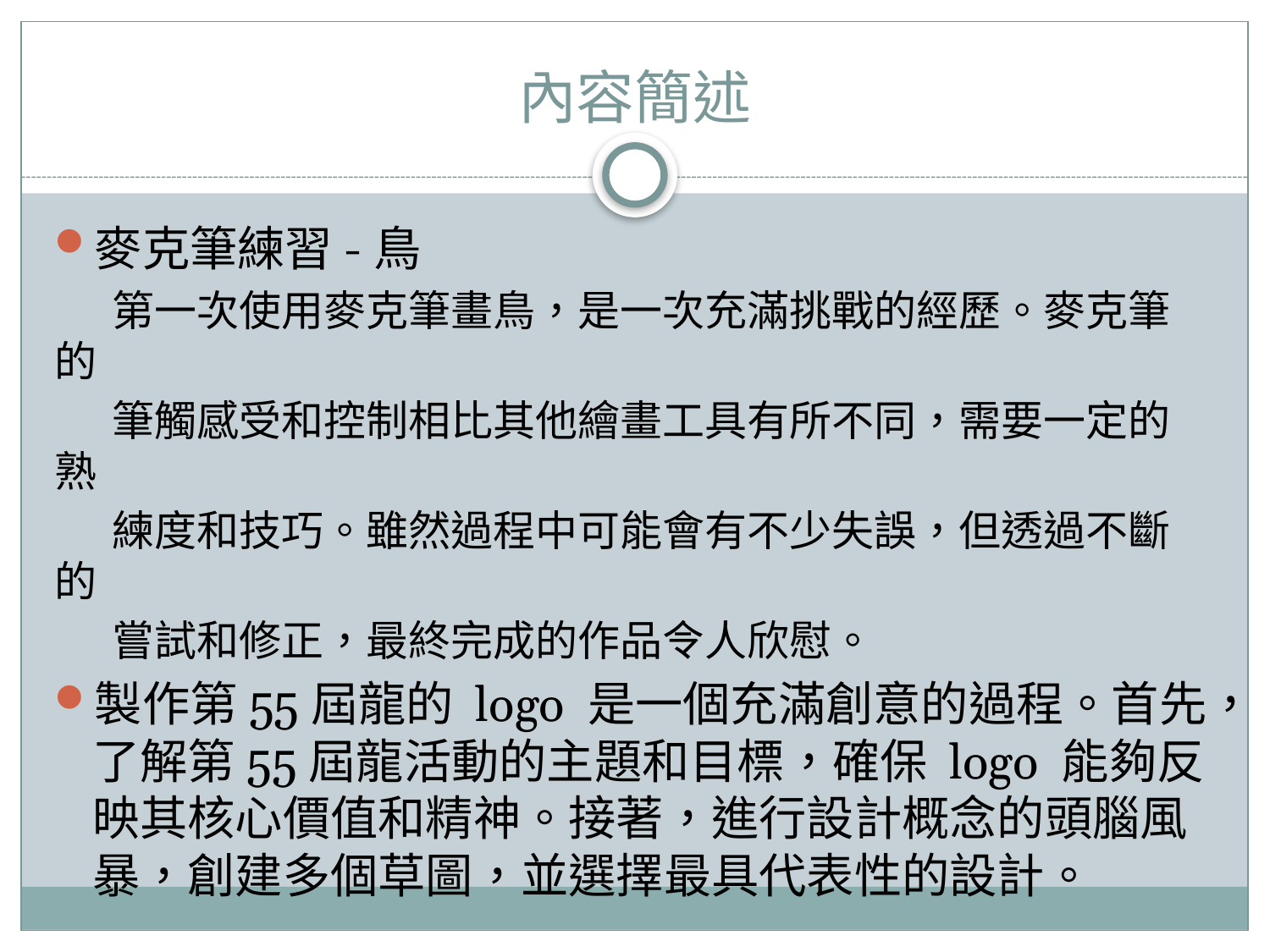

# 內容簡述
麥克筆練習-鳥
     第一次使用麥克筆畫鳥，是一次充滿挑戰的經歷。麥克筆的
     筆觸感受和控制相比其他繪畫工具有所不同，需要一定的熟
     練度和技巧。雖然過程中可能會有不少失誤，但透過不斷的
     嘗試和修正，最終完成的作品令人欣慰。
製作第55屆龍的 logo 是一個充滿創意的過程。首先，了解第55屆龍活動的主題和目標，確保 logo 能夠反映其核心價值和精神。接著，進行設計概念的頭腦風暴，創建多個草圖，並選擇最具代表性的設計。